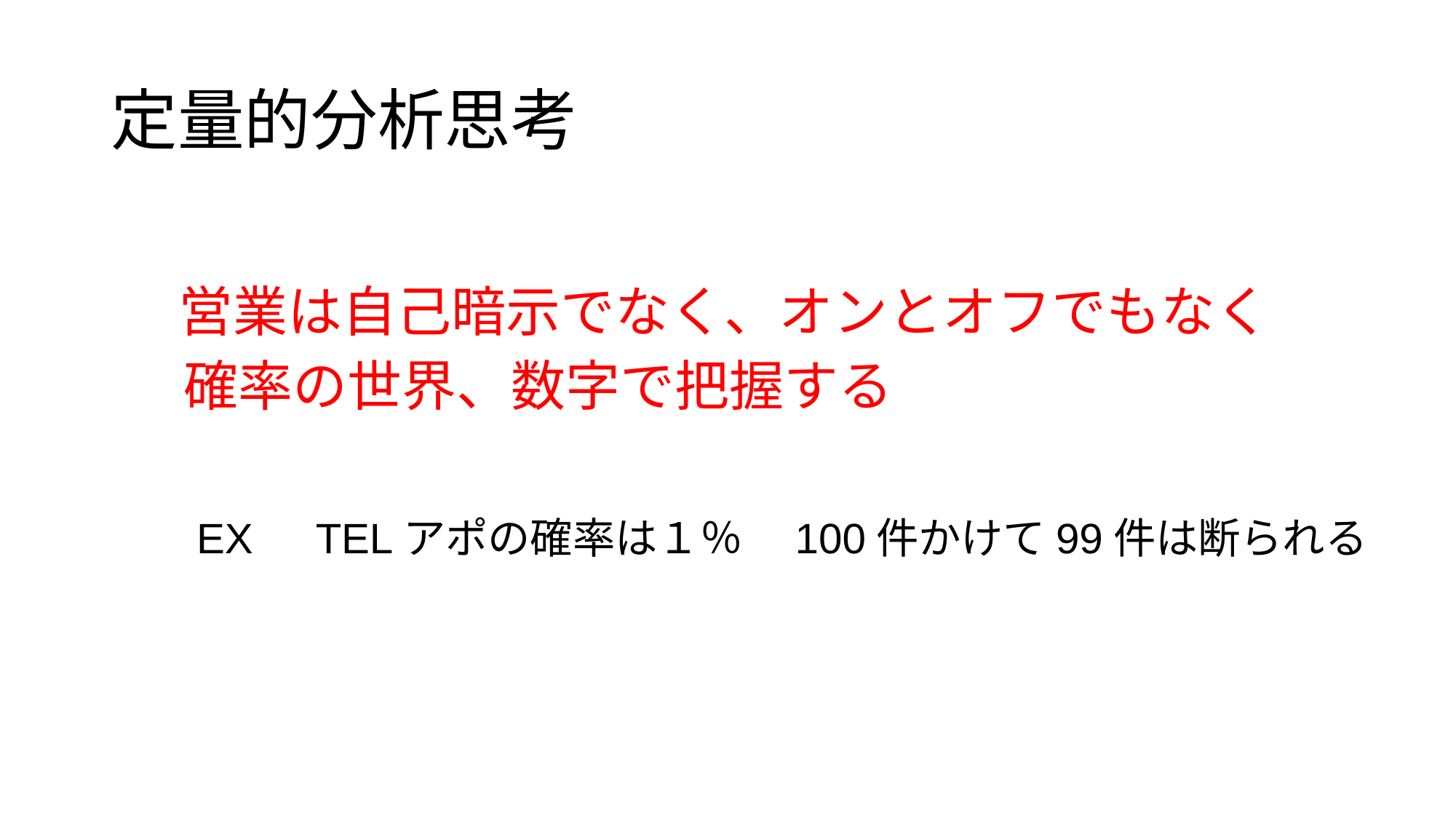

# 定量的分析思考

   　営業は自己暗示でなく、オンとオフでもなく
　　確率の世界、数字で把握する

　　EX　TELアポの確率は１％　100件かけて99件は断られる